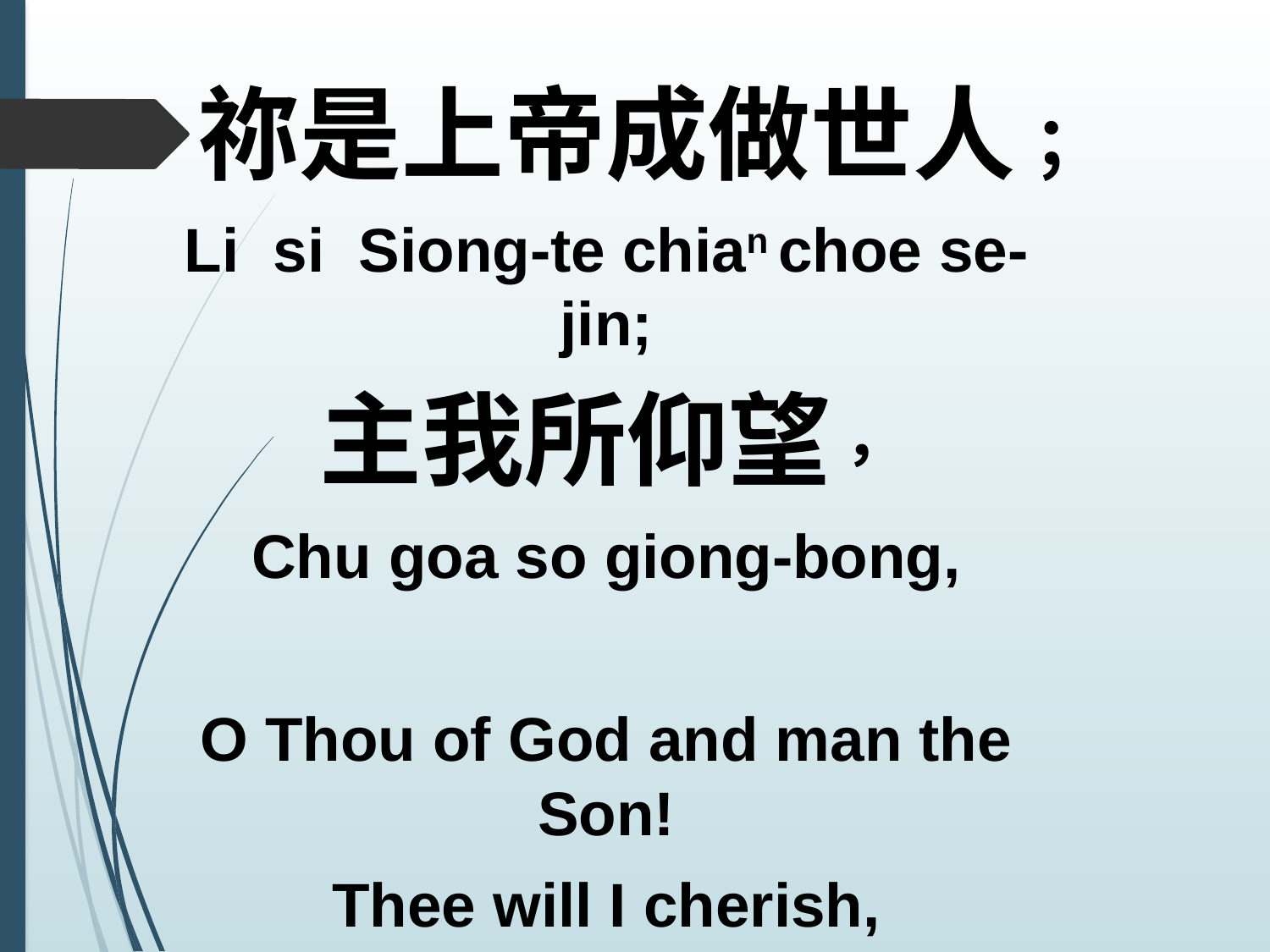

祢是上帝成做世人；
Li  si  Siong-te chian choe se-jin;
主我所仰望，
Chu goa so giong-bong,

O Thou of God and man the Son!
Thee will I cherish,